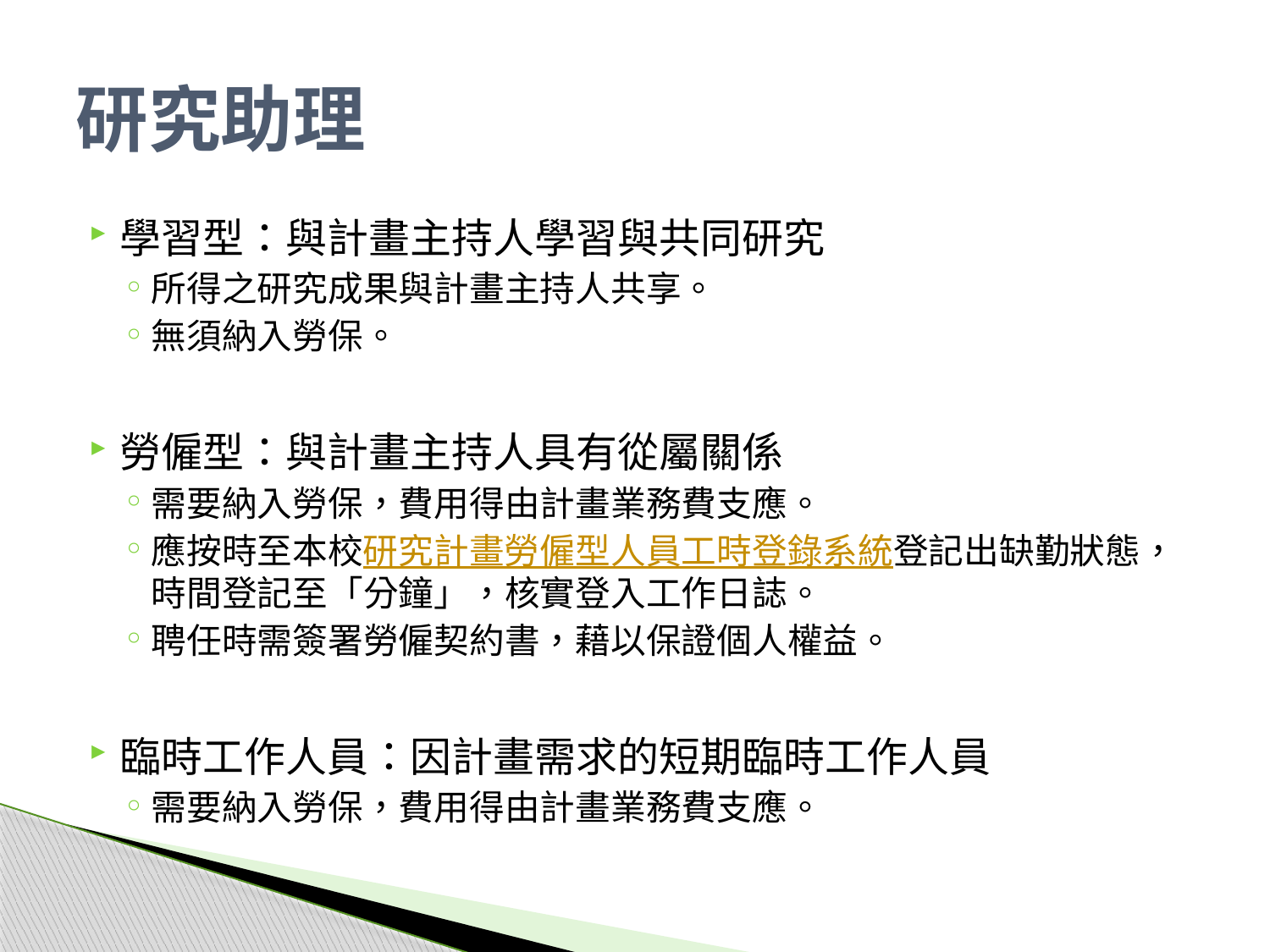

# 研究助理
學習型：與計畫主持人學習與共同研究
所得之研究成果與計畫主持人共享。
無須納入勞保。

勞僱型：與計畫主持人具有從屬關係
需要納入勞保，費用得由計畫業務費支應。
應按時至本校研究計畫勞僱型人員工時登錄系統登記出缺勤狀態，時間登記至「分鐘」，核實登入工作日誌。
聘任時需簽署勞僱契約書，藉以保證個人權益。

臨時工作人員：因計畫需求的短期臨時工作人員
需要納入勞保，費用得由計畫業務費支應。